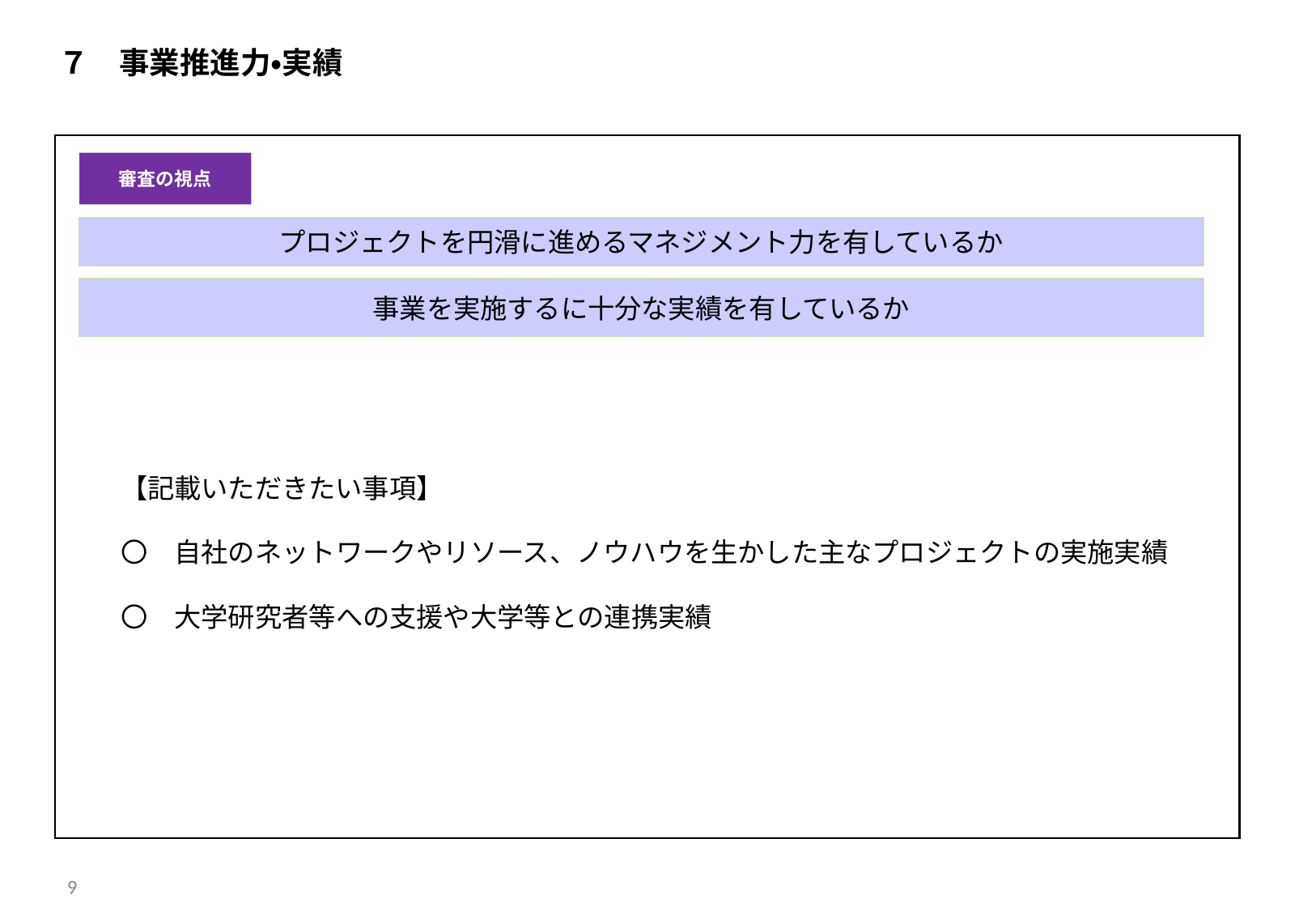

７　事業推進力・実績

【記載いただきたい事項】

〇　自社のネットワークやリソース、ノウハウを生かした主なプロジェクトの実施実績

〇　大学研究者等への支援や大学等との連携実績

審査の視点
プロジェクトを円滑に進めるマネジメント力を有しているか
事業を実施するに十分な実績を有しているか
9